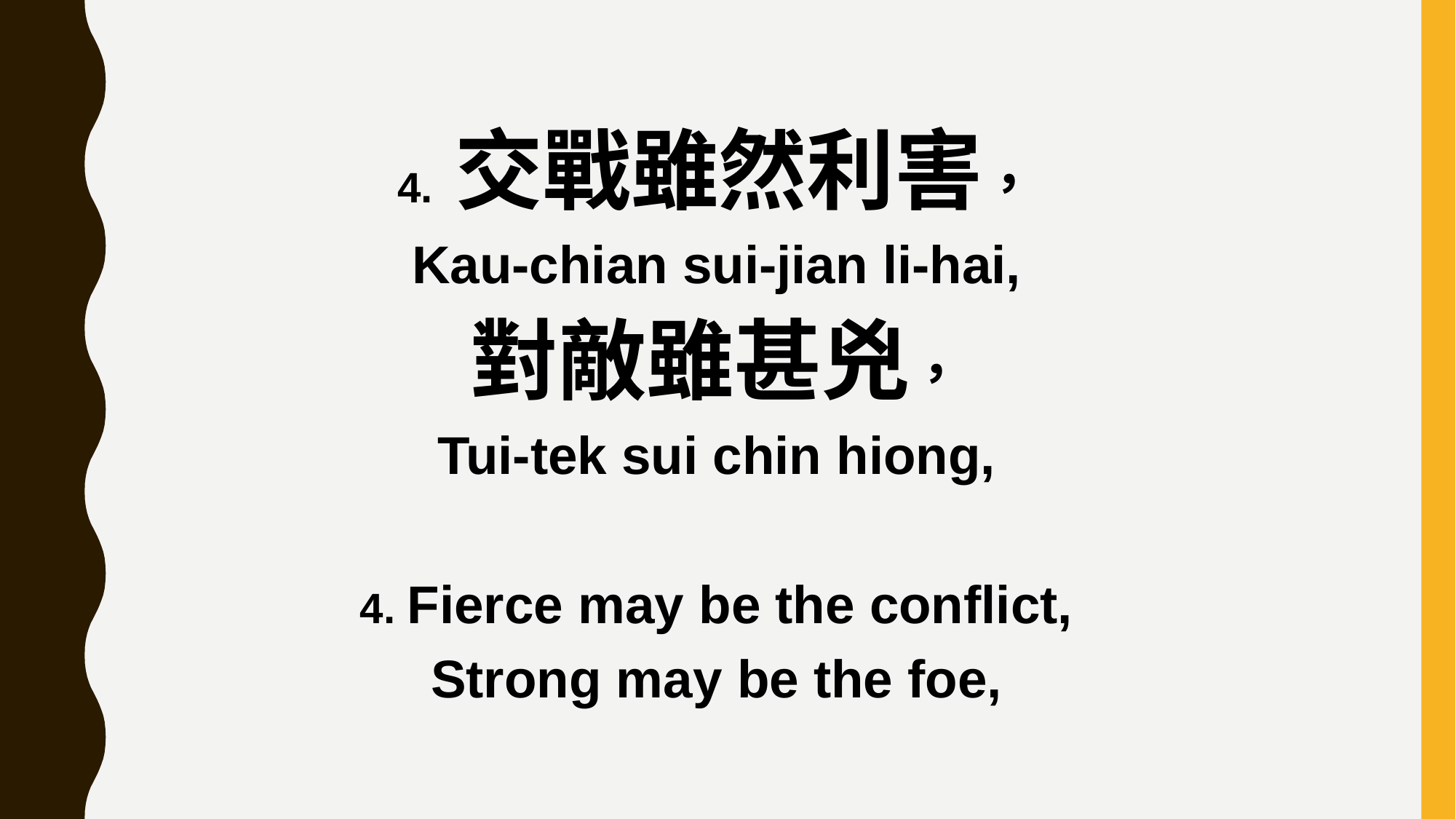

4. 交戰雖然利害，
Kau-chian sui-jian li-hai,
對敵雖甚兇，
Tui-tek sui chin hiong,

4. Fierce may be the conflict,
Strong may be the foe,